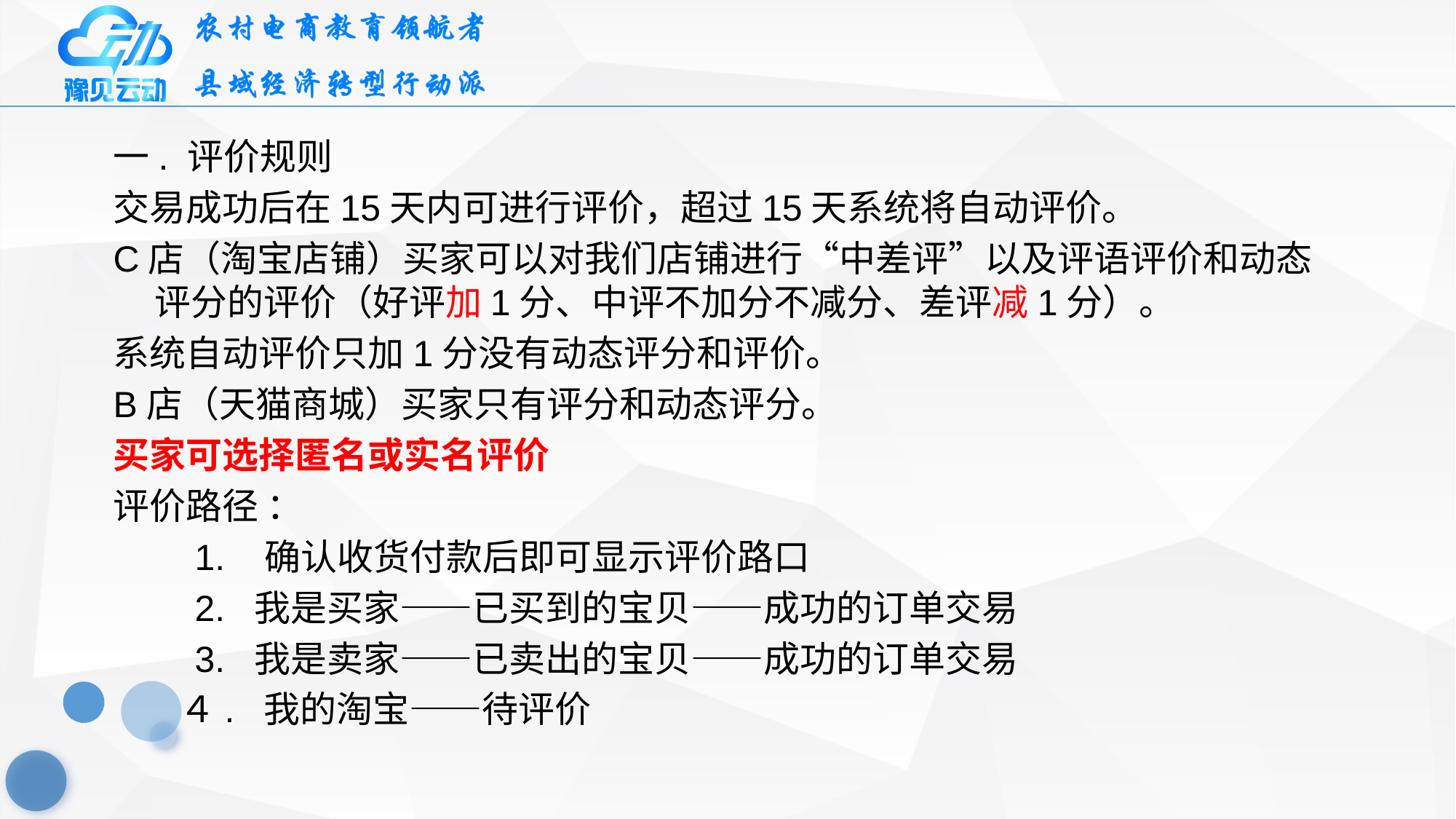

一. 评价规则
交易成功后在15天内可进行评价，超过15天系统将自动评价。
C店（淘宝店铺）买家可以对我们店铺进行“中差评”以及评语评价和动态评分的评价（好评加1分、中评不加分不减分、差评减1分）。
系统自动评价只加1分没有动态评分和评价。
B店（天猫商城）买家只有评分和动态评分。
买家可选择匿名或实名评价
评价路径 ：
        1.   确认收货付款后即可显示评价路口
        2.  我是买家——已买到的宝贝——成功的订单交易
        3.  我是卖家——已卖出的宝贝——成功的订单交易
       ４.  我的淘宝——待评价